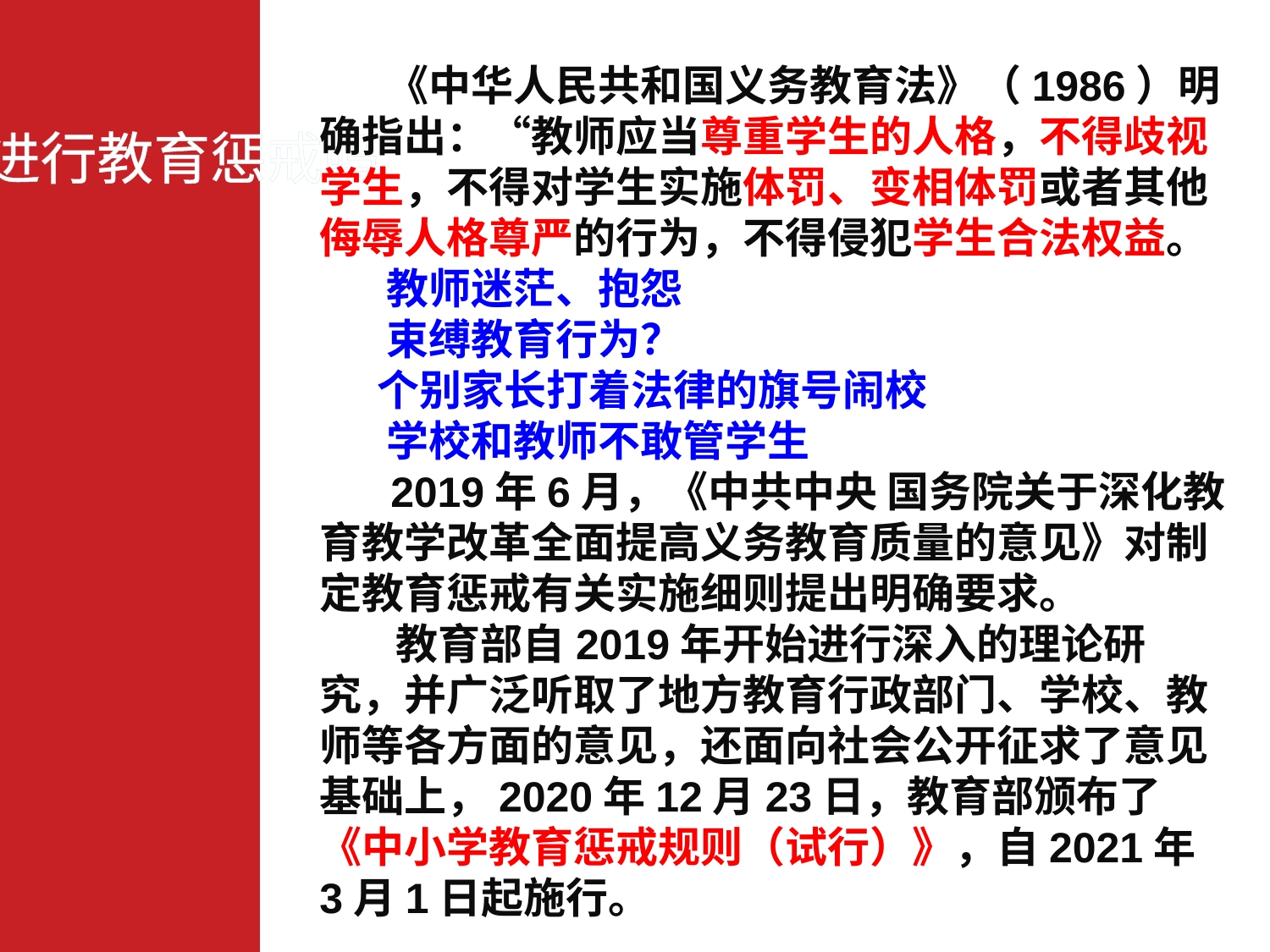

《中华人民共和国义务教育法》（1986）明确指出：“教师应当尊重学生的人格，不得歧视学生，不得对学生实施体罚、变相体罚或者其他侮辱人格尊严的行为，不得侵犯学生合法权益。
      教师迷茫、抱怨
      束缚教育行为？
     个别家长打着法律的旗号闹校
      学校和教师不敢管学生
      2019年6月，《中共中央 国务院关于深化教育教学改革全面提高义务教育质量的意见》对制定教育惩戒有关实施细则提出明确要求。
       教育部自2019年开始进行深入的理论研究，并广泛听取了地方教育行政部门、学校、教师等各方面的意见，还面向社会公开征求了意见基础上，2020年12月23日，教育部颁布了《中小学教育惩戒规则（试行）》，自2021年3月1日起施行。
可以进行教育惩戒吗